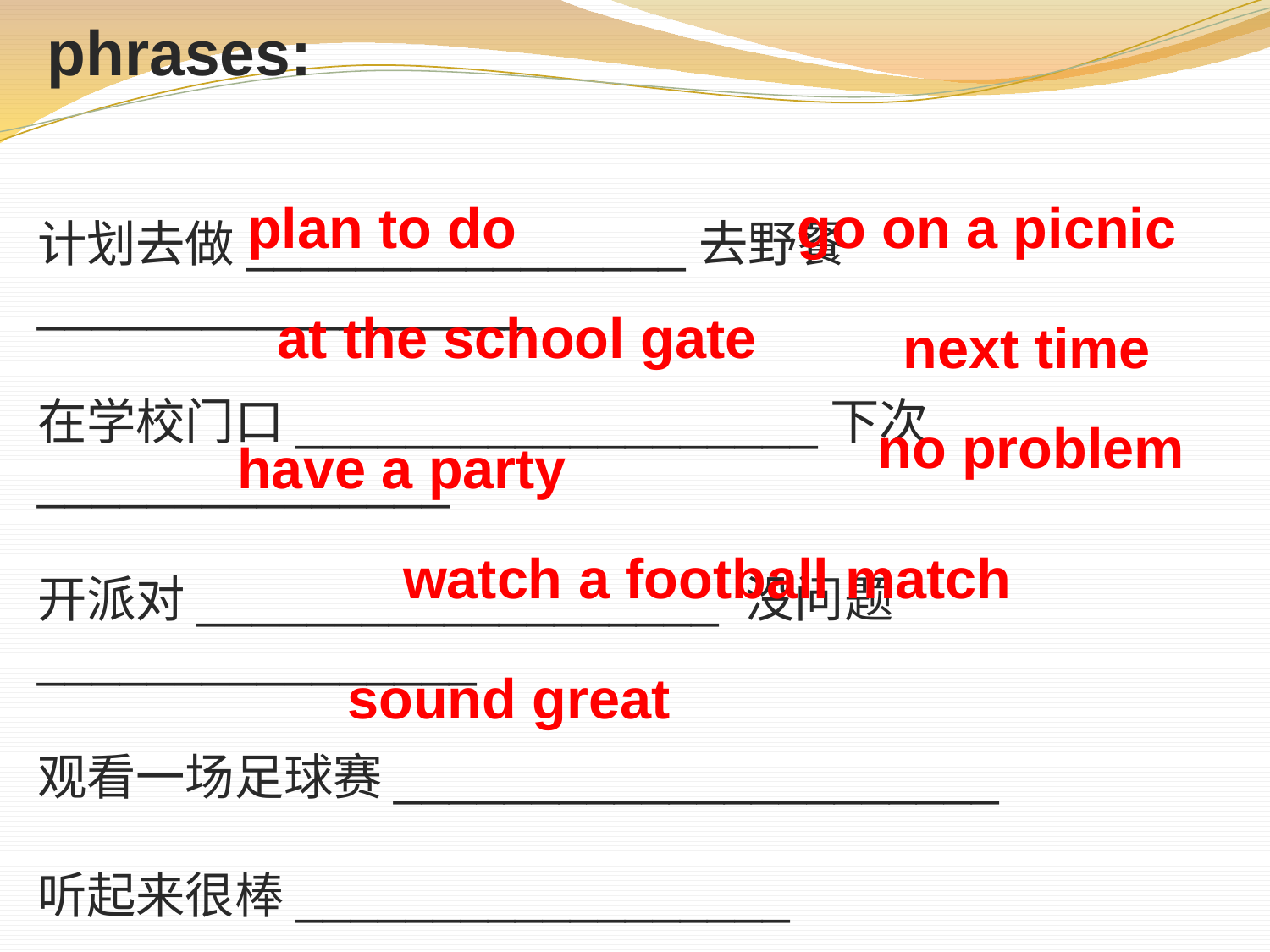

phrases:

go on a picnic
plan to do
计划去做________________去野餐__________________

在学校门口___________________下次_______________

开派对___________________ 没问题________________

观看一场足球赛______________________

听起来很棒__________________
at the school gate
 next time
no problem
have a party
 watch a football match
sound great